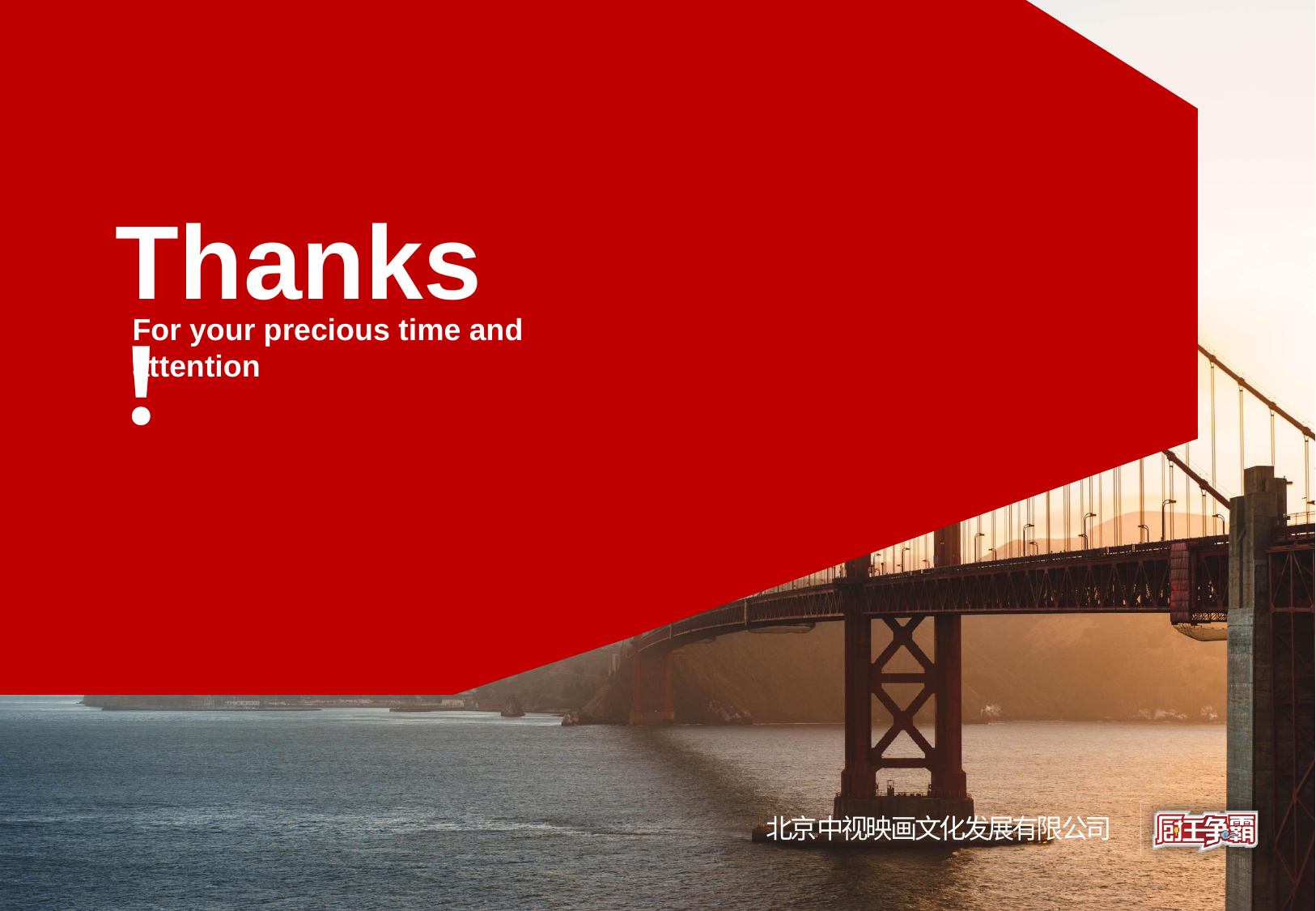

# Thanks！
For your precious time and attention

北京中视映画文化发展有限公司